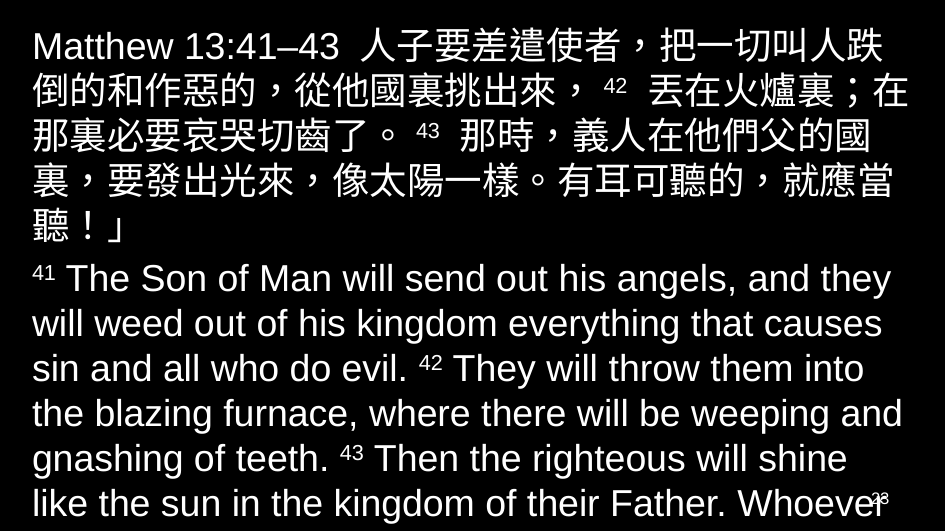

Matthew 13:41–43 人子要差遣使者，把一切叫人跌倒的和作惡的，從他國裏挑出來，42 丟在火爐裏；在那裏必要哀哭切齒了。43 那時，義人在他們父的國裏，要發出光來，像太陽一樣。有耳可聽的，就應當聽！」
41 The Son of Man will send out his angels, and they will weed out of his kingdom everything that causes sin and all who do evil. 42 They will throw them into the blazing furnace, where there will be weeping and gnashing of teeth. 43 Then the righteous will shine like the sun in the kingdom of their Father. Whoever has ears, let them hear.

23